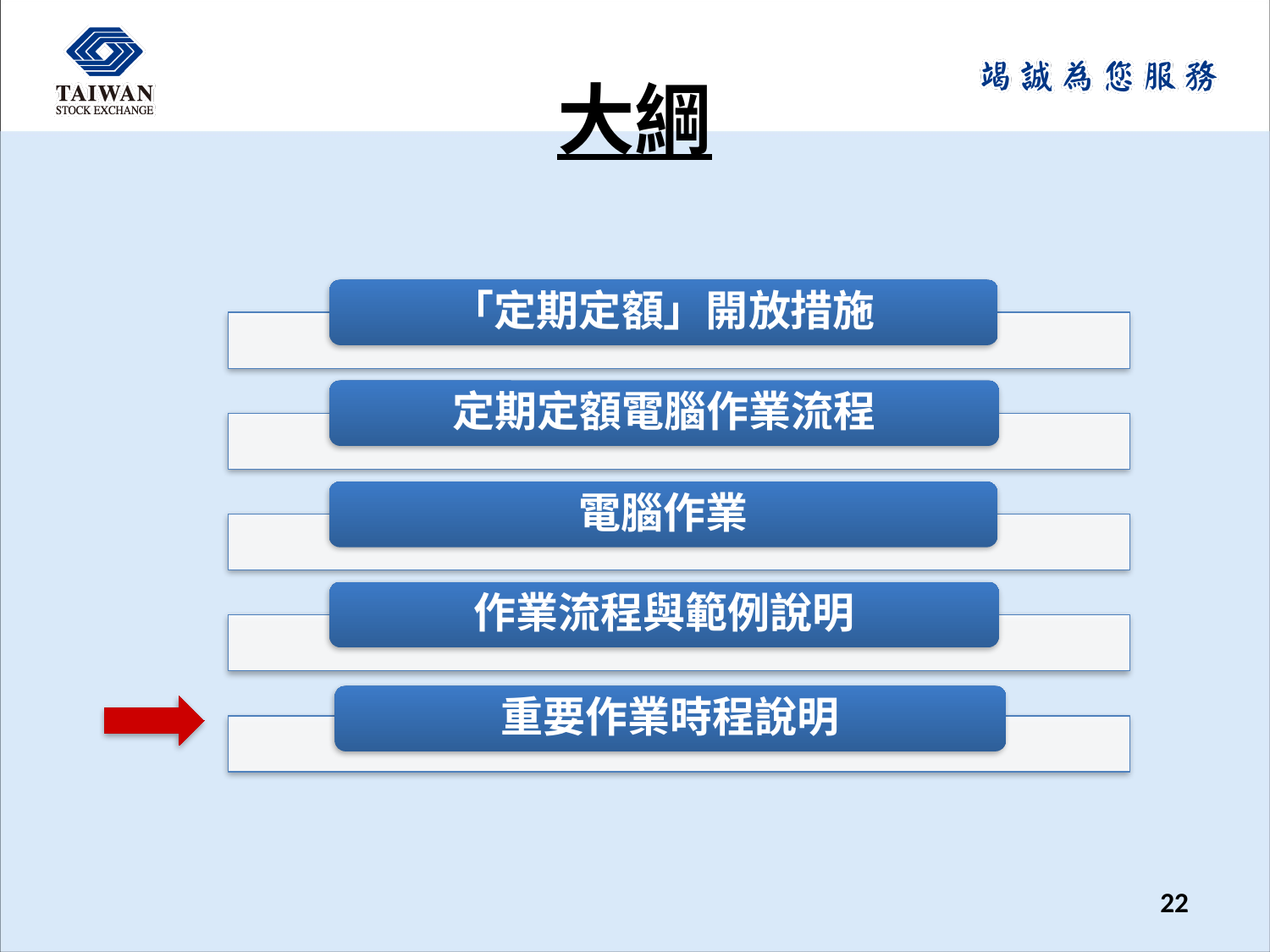

# 大綱
「定期定額」開放措施
定期定額電腦作業流程
電腦作業
作業流程與範例說明
重要作業時程說明

22